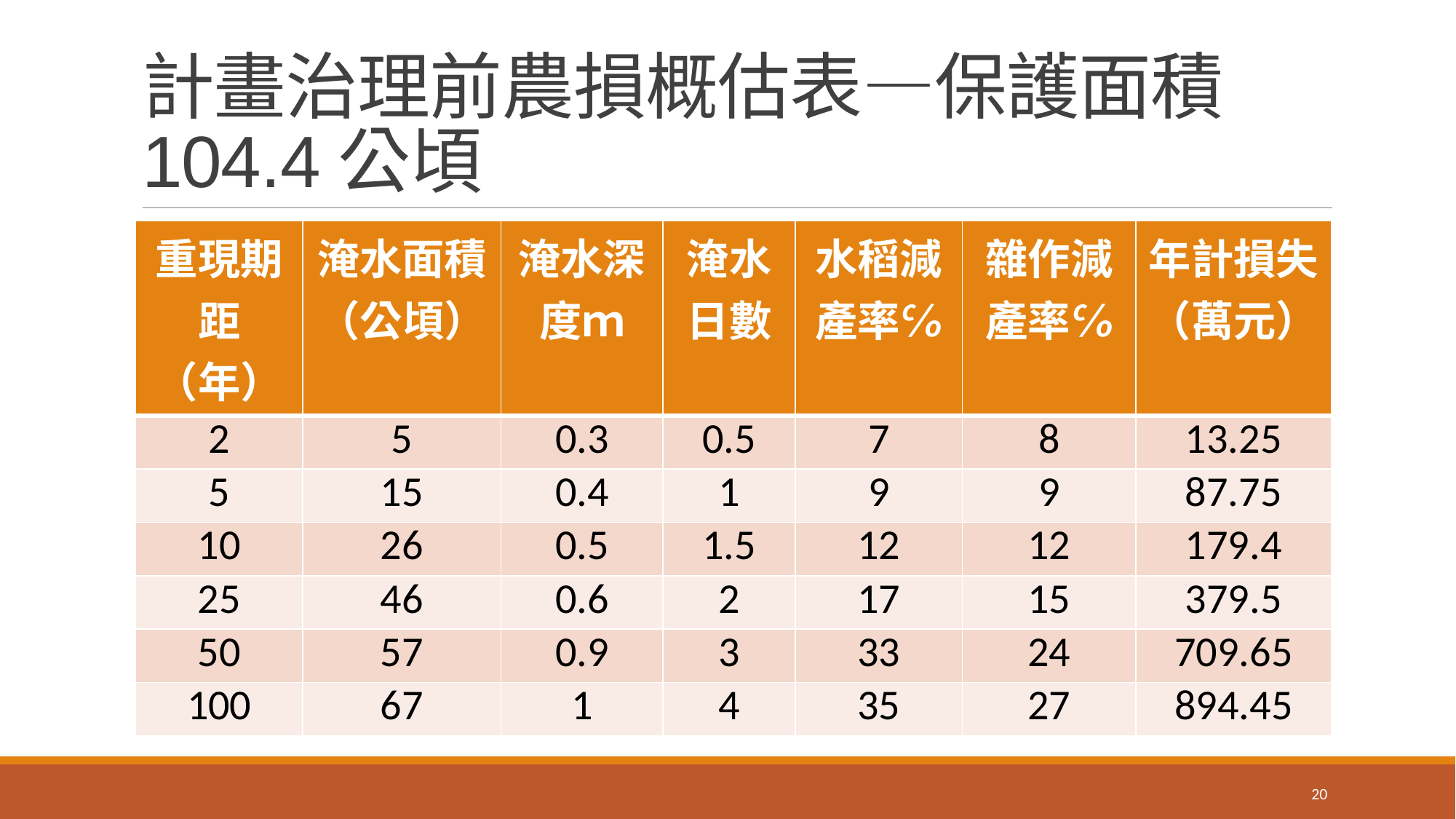

# 計畫治理前農損概估表—保護面積104.4公頃
| 重現期距（年） | 淹水面積（公頃） | 淹水深度ｍ | 淹水日數 | 水稻減產率℅ | 雜作減產率℅ | 年計損失（萬元） |
| --- | --- | --- | --- | --- | --- | --- |
| 2 | 5 | 0.3 | 0.5 | 7 | 8 | 13.25 |
| 5 | 15 | 0.4 | 1 | 9 | 9 | 87.75 |
| 10 | 26 | 0.5 | 1.5 | 12 | 12 | 179.4 |
| 25 | 46 | 0.6 | 2 | 17 | 15 | 379.5 |
| 50 | 57 | 0.9 | 3 | 33 | 24 | 709.65 |
| 100 | 67 | 1 | 4 | 35 | 27 | 894.45 |
20